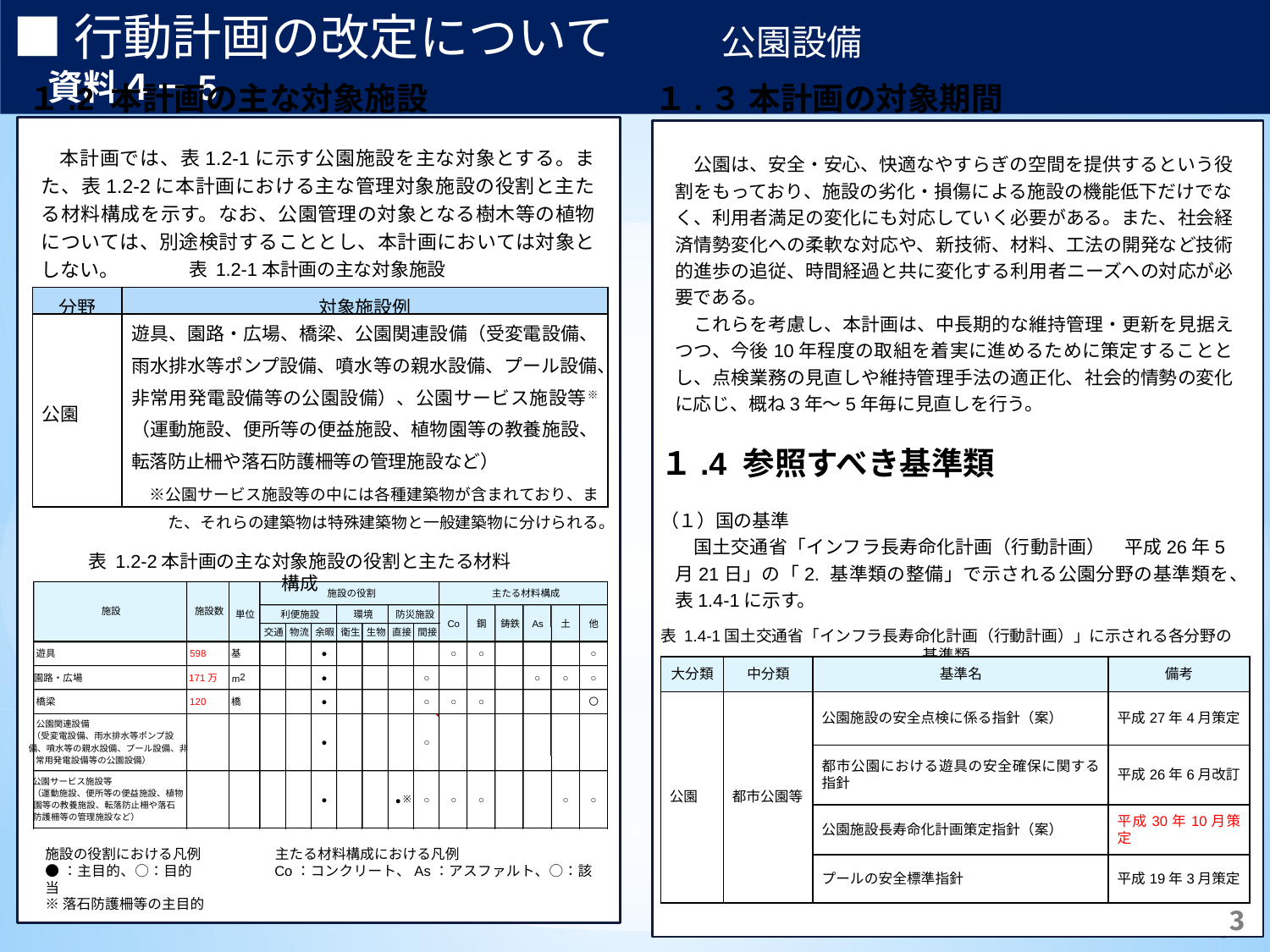

■行動計画の改定について　　　公園設備　　　　　　　　　　　　資料４－5
１.2 本計画の主な対象施設
１.３ 本計画の対象期間
【補足】	体制は主に行っている実施主体を記載しており、これによらない場合もある。
※1	日常点検の頻度は当該路線により異なり、交通量2万台/日以上の路線では週2回、それ以外では週1回の頻度で実施。
※2	臨時的に行う緊急点検等は必要に応じて随意実施。

【補足】	体制は主に行っている実施主体を記載しており、これによらない場合もある。
※1	日常点検の頻度は当該路線により異なり、交通量2万台/日以上の路線では週2回、それ以外では週1回の頻度で実施。
※2	臨時的に行う緊急点検等は必要に応じて随意実施。

本計画では、表1.2-1に示す公園施設を主な対象とする。また、表1.2‐2に本計画における主な管理対象施設の役割と主たる材料構成を示す。なお、公園管理の対象となる樹木等の植物については、別途検討することとし、本計画においては対象としない。
公園は、安全・安心、快適なやすらぎの空間を提供するという役割をもっており、施設の劣化・損傷による施設の機能低下だけでなく、利用者満足の変化にも対応していく必要がある。また、社会経済情勢変化への柔軟な対応や、新技術、材料、工法の開発など技術的進歩の追従、時間経過と共に変化する利用者ニーズへの対応が必要である。
これらを考慮し、本計画は、中長期的な維持管理・更新を見据えつつ、今後10年程度の取組を着実に進めるために策定することとし、点検業務の見直しや維持管理手法の適正化、社会的情勢の変化に応じ、概ね3年～5年毎に見直しを行う。
表 1.2‑1本計画の主な対象施設
| 分野 | 対象施設例 |
| --- | --- |
| 公園 | 遊具、園路・広場、橋梁、公園関連設備（受変電設備、雨水排水等ポンプ設備、噴水等の親水設備、プール設備、非常用発電設備等の公園設備）、公園サービス施設等※（運動施設、便所等の便益施設、植物園等の教養施設、転落防止柵や落石防護柵等の管理施設など） 　※公園サービス施設等の中には各種建築物が含まれており、また、それらの建築物は特殊建築物と一般建築物に分けられる。 |
１.4 参照すべき基準類
（１）国の基準
国土交通省「インフラ長寿命化計画（行動計画）　平成26年5月21日」の「2. 基準類の整備」で示される公園分野の基準類を、表1.4-1に示す。
表 1.2‑2本計画の主な対象施設の役割と主たる材料構成

施設の役割
主たる材料構成

施設
施設数

単位
利便施設
環境
防災施設
Co
鋼
鋳鉄
As
土
他

交通
物流
余暇
衛生
生物
直接
間接

遊具
598
基
●
○
○
○

2
園路・広場
171万
●
○
○
○
○
m

橋梁
120
橋
●
○
○
○
〇

公園関連設備
（受変電設備、雨水排水等ポンプ設
●
○
備、噴水等の親水設備、プール設備、非
常用発電設備等の公園設備）

公園サービス施設等
（運動施設、便所等の便益施設、植物
※
●
○
○
○
○
○
●
園等の教養施設、転落防止柵や落石
防護柵等の管理施設など）

表 1.4-1国土交通省「インフラ長寿命化計画（行動計画）」に示される各分野の基準類
| 大分類 | 中分類 | 基準名 | 備考 |
| --- | --- | --- | --- |
| 公園 | 都市公園等 | 公園施設の安全点検に係る指針（案） | 平成27年4月策定 |
|  |  | 都市公園における遊具の安全確保に関する指針 | 平成26年6月改訂 |
|  |  | 公園施設長寿命化計画策定指針（案） | 平成30年10月策定 |
|  |  | プールの安全標準指針 | 平成19年3月策定 |
施設の役割における凡例　　　　 　主たる材料構成における凡例
●：主目的、○：目的　　　  　　Co：コンクリート、As：アスファルト、○：該当
※落石防護柵等の主目的
3
3